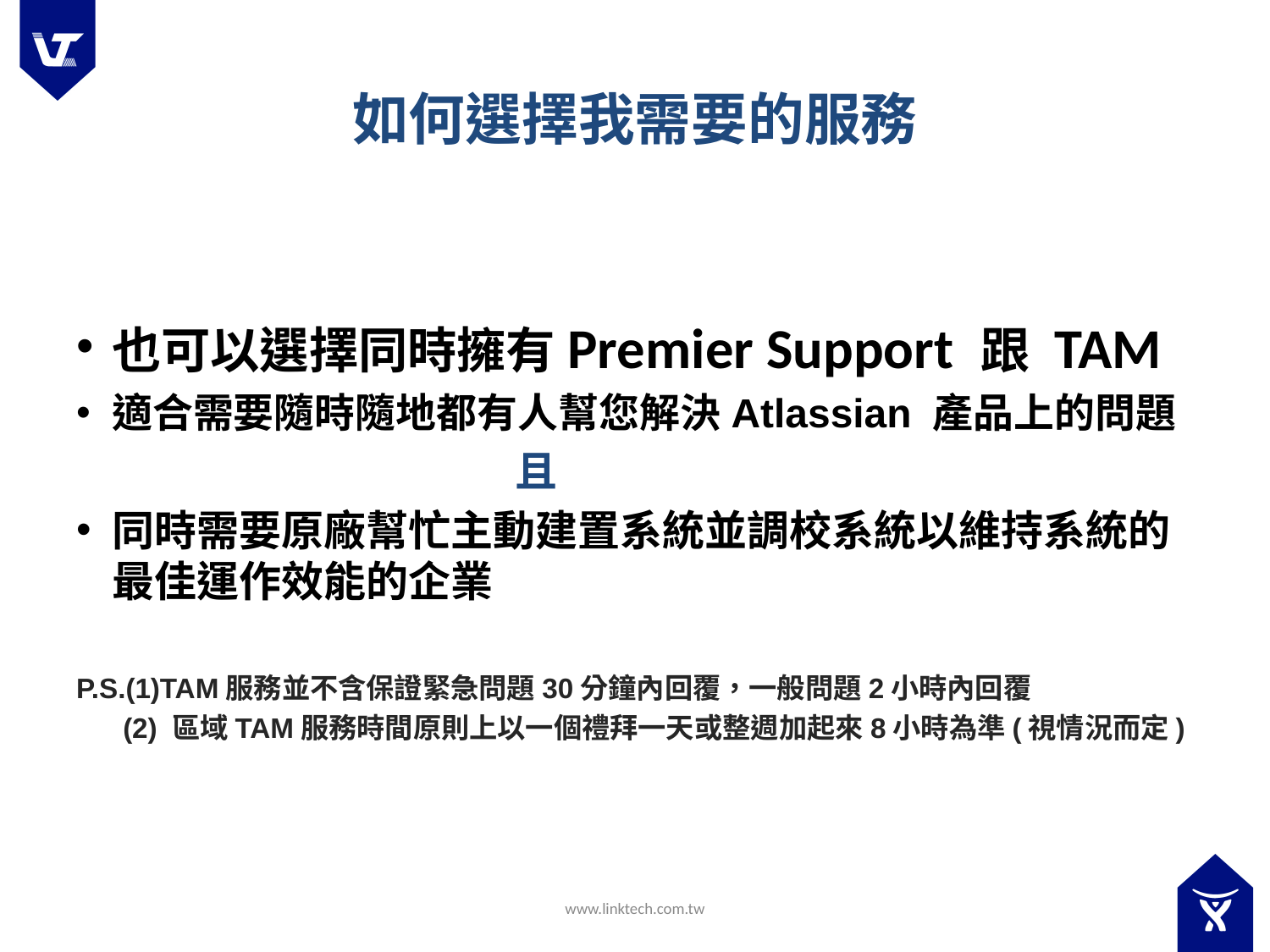

# 如何選擇我需要的服務

也可以選擇同時擁有Premier Support 跟 TAM
適合需要隨時隨地都有人幫您解決Atlassian 產品上的問題
                                             且
同時需要原廠幫忙主動建置系統並調校系統以維持系統的最佳運作效能的企業

P.S.(1)TAM服務並不含保證緊急問題30分鐘內回覆，一般問題2小時內回覆
      (2) 區域TAM服務時間原則上以一個禮拜一天或整週加起來8小時為準(視情況而定)

www.linktech.com.tw